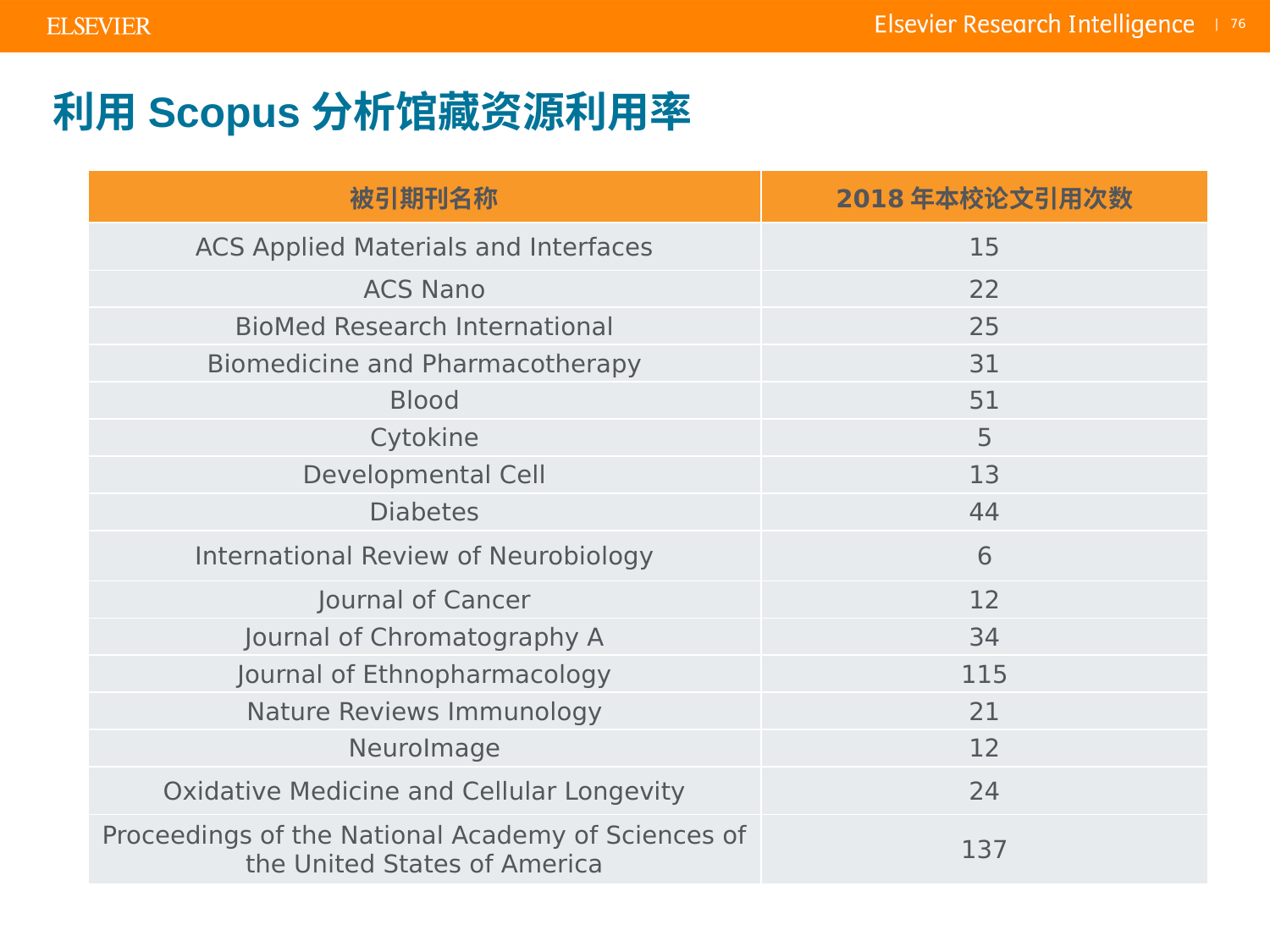

# 利用Scopus分析馆藏资源利用率
| 被引期刊名称 | 2018年本校论文引用次数 |
| --- | --- |
| ACS Applied Materials and Interfaces | 15 |
| ACS Nano | 22 |
| BioMed Research International | 25 |
| Biomedicine and Pharmacotherapy | 31 |
| Blood | 51 |
| Cytokine | 5 |
| Developmental Cell | 13 |
| Diabetes | 44 |
| International Review of Neurobiology | 6 |
| Journal of Cancer | 12 |
| Journal of Chromatography A | 34 |
| Journal of Ethnopharmacology | 115 |
| Nature Reviews Immunology | 21 |
| NeuroImage | 12 |
| Oxidative Medicine and Cellular Longevity | 24 |
| Proceedings of the National Academy of Sciences of the United States of America | 137 |